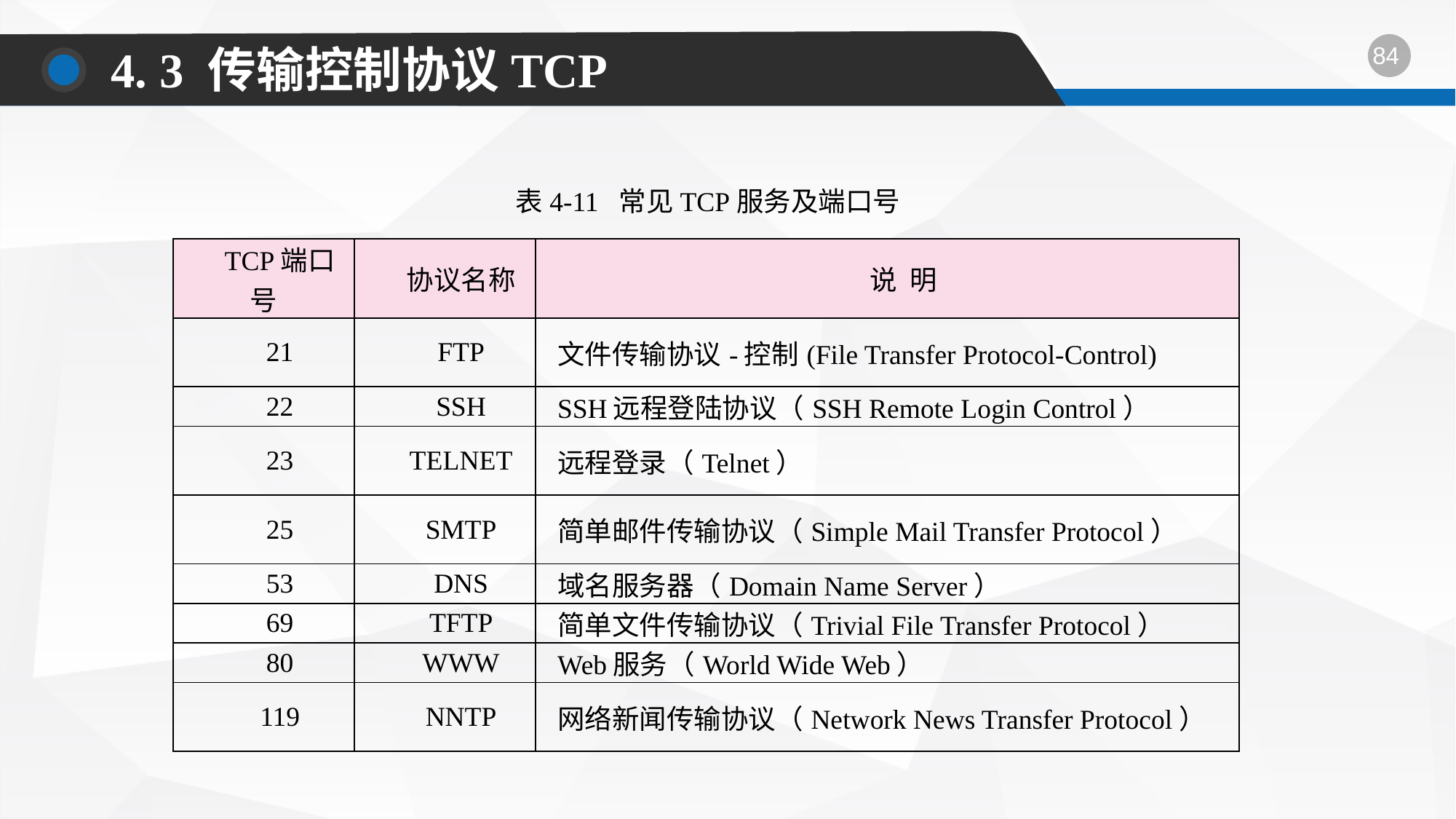

4. 3 传输控制协议TCP
表4-11  常见TCP服务及端口号
| TCP端口号 | 协议名称 | 说 明 |
| --- | --- | --- |
| 21 | FTP | 文件传输协议-控制(File Transfer Protocol-Control) |
| 22 | SSH | SSH远程登陆协议（SSH Remote Login Control） |
| 23 | TELNET | 远程登录（Telnet） |
| 25 | SMTP | 简单邮件传输协议（Simple Mail Transfer Protocol） |
| 53 | DNS | 域名服务器（Domain Name Server） |
| 69 | TFTP | 简单文件传输协议（Trivial File Transfer Protocol） |
| 80 | WWW | Web服务（World Wide Web） |
| 119 | NNTP | 网络新闻传输协议（Network News Transfer Protocol） |